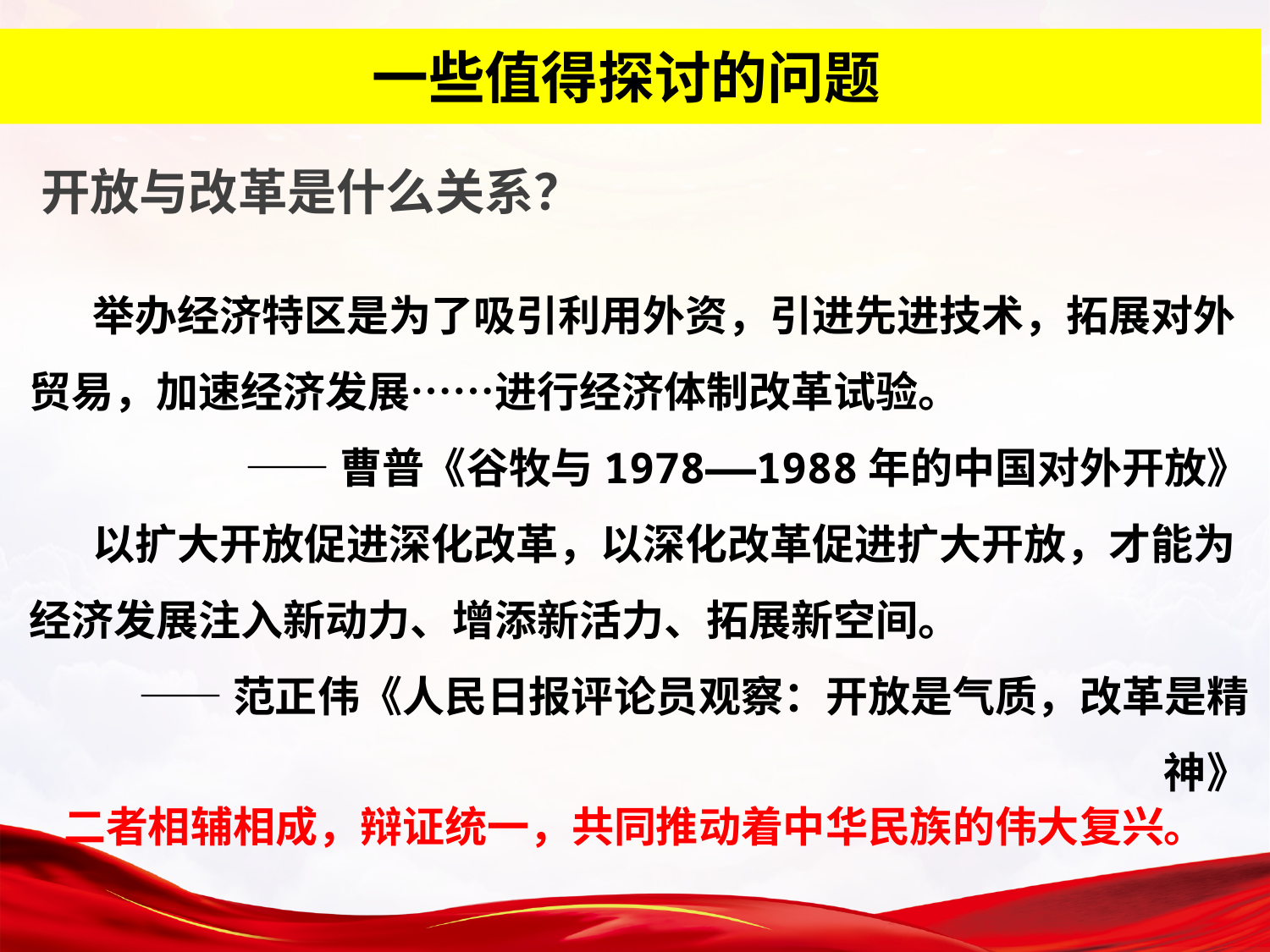

一些值得探讨的问题
开放与改革是什么关系？
举办经济特区是为了吸引利用外资，引进先进技术，拓展对外贸易，加速经济发展……进行经济体制改革试验。
——曹普《谷牧与1978——1988年的中国对外开放》
以扩大开放促进深化改革，以深化改革促进扩大开放，才能为经济发展注入新动力、增添新活力、拓展新空间。
——范正伟《人民日报评论员观察：开放是气质，改革是精神》
二者相辅相成，辩证统一，共同推动着中华民族的伟大复兴。